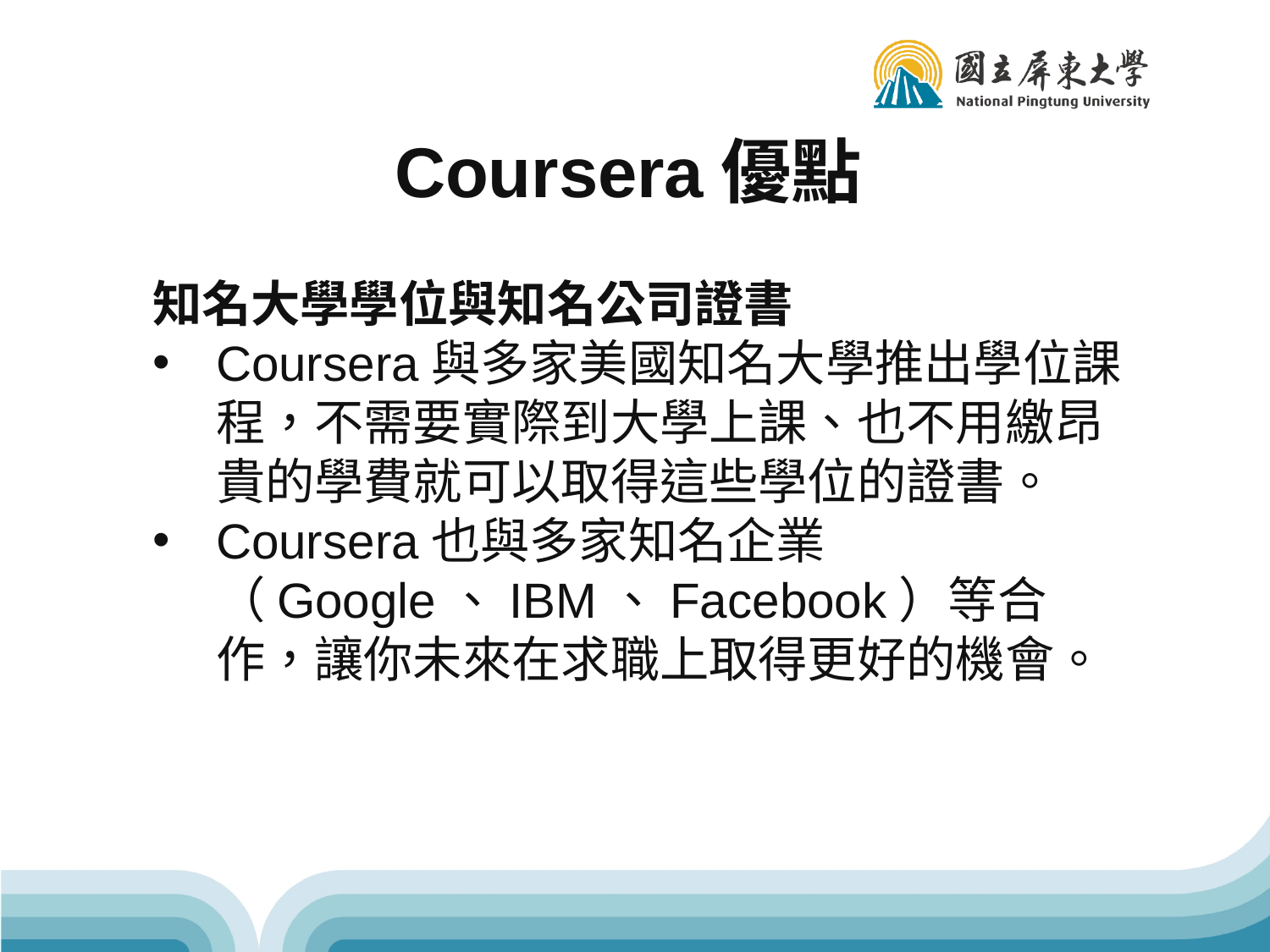

# Coursera優點
知名大學學位與知名公司證書
Coursera與多家美國知名大學推出學位課程，不需要實際到大學上課、也不用繳昂貴的學費就可以取得這些學位的證書。
Coursera也與多家知名企業（Google、IBM、Facebook）等合作，讓你未來在求職上取得更好的機會。